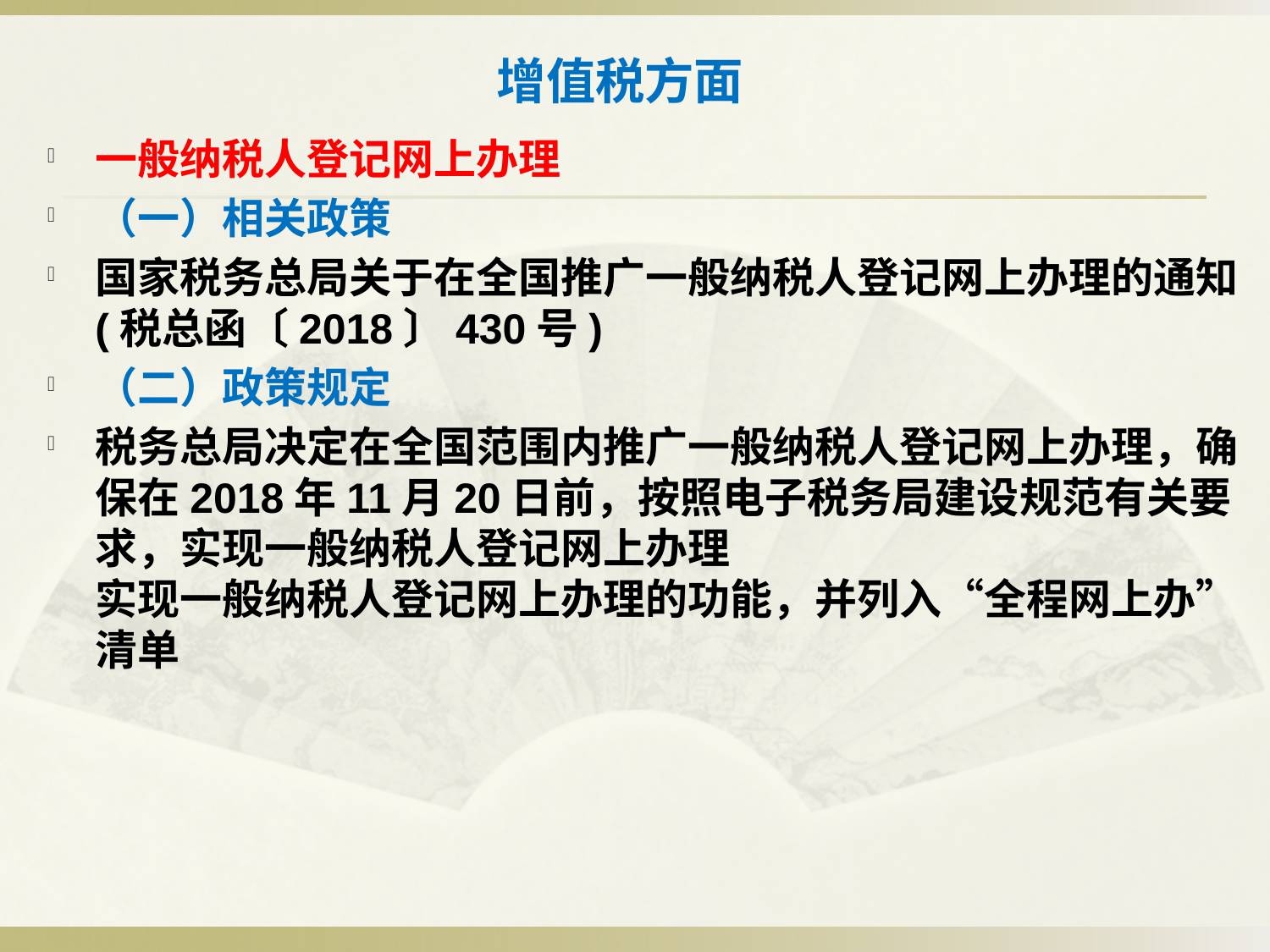

# 增值税方面
一般纳税人登记网上办理
（一）相关政策
国家税务总局关于在全国推广一般纳税人登记网上办理的通知(税总函〔2018〕430号)
（二）政策规定
税务总局决定在全国范围内推广一般纳税人登记网上办理，确保在2018年11月20日前，按照电子税务局建设规范有关要求，实现一般纳税人登记网上办理
实现一般纳税人登记网上办理的功能，并列入“全程网上办”清单